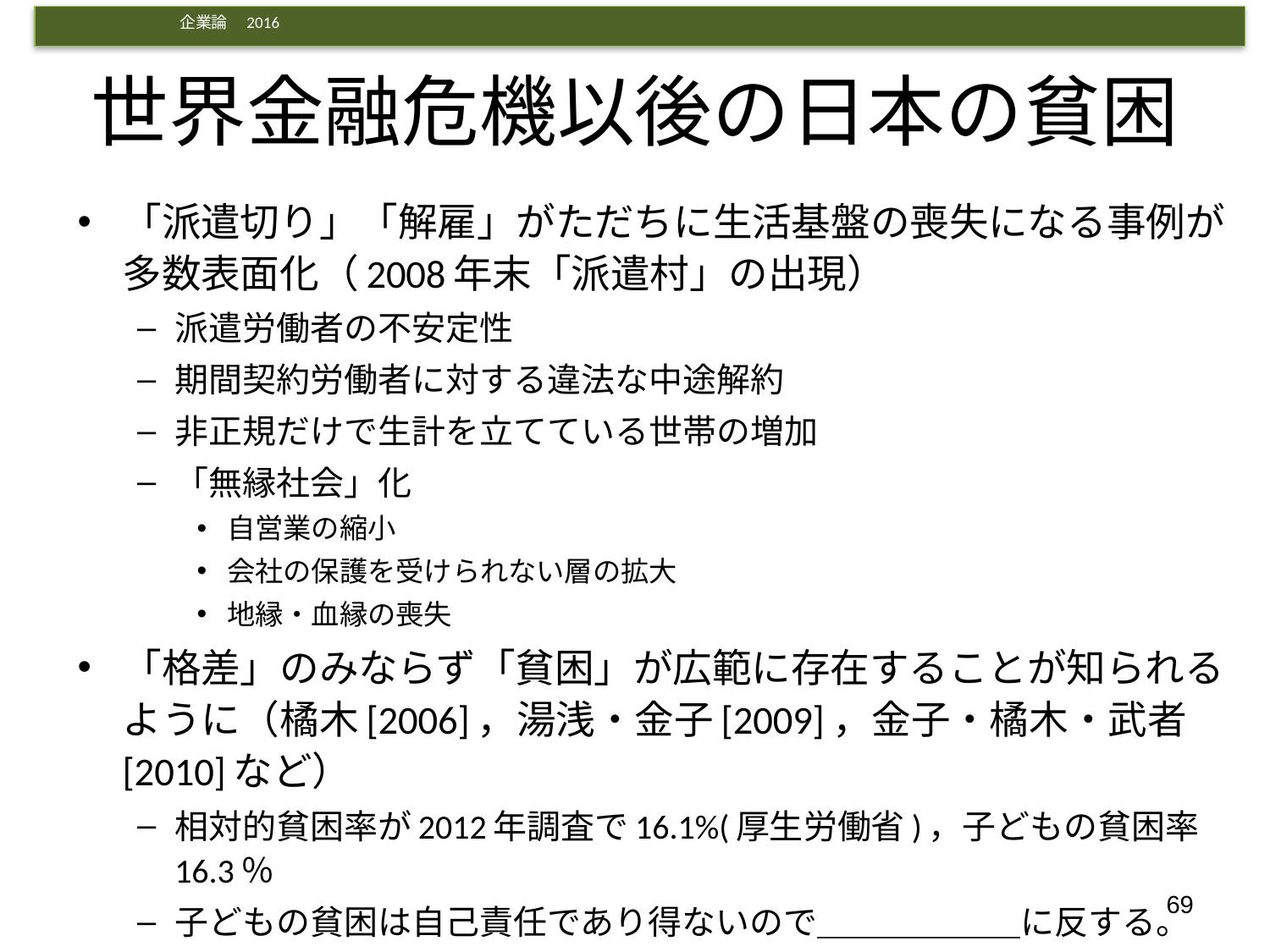

# 世界金融危機以後の日本の貧困
「派遣切り」「解雇」がただちに生活基盤の喪失になる事例が多数表面化（2008年末「派遣村」の出現）
派遣労働者の不安定性
期間契約労働者に対する違法な中途解約
非正規だけで生計を立てている世帯の増加
「無縁社会」化
自営業の縮小
会社の保護を受けられない層の拡大
地縁・血縁の喪失
「格差」のみならず「貧困」が広範に存在することが知られるように（橘木[2006]，湯浅・金子[2009]，金子・橘木・武者[2010]など）
相対的貧困率が2012年調査で16.1%(厚生労働省)，子どもの貧困率16.3％
子どもの貧困は自己責任であり得ないので＿＿＿＿＿＿に反する。
69